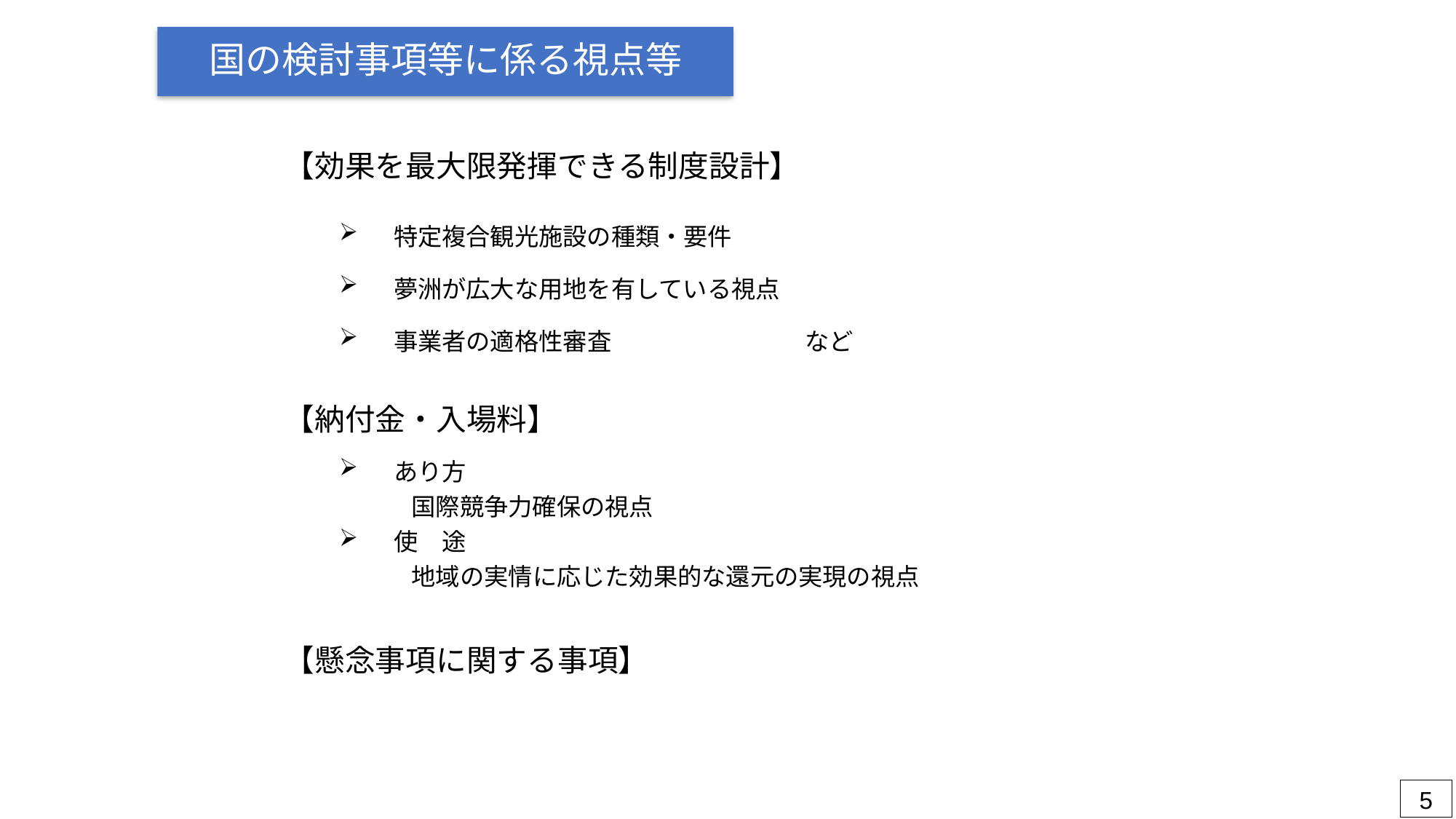

# 国の検討事項等に係る視点等
| 【効果を最大限発揮できる制度設計】 特定複合観光施設の種類・要件 夢洲が広大な用地を有している視点 事業者の適格性審査　　　　　　　　など |
| --- |
| 【納付金・入場料】 あり方 　　　国際競争力確保の視点 使　途 　　　地域の実情に応じた効果的な還元の実現の視点 |
| 【懸念事項に関する事項】 |
5